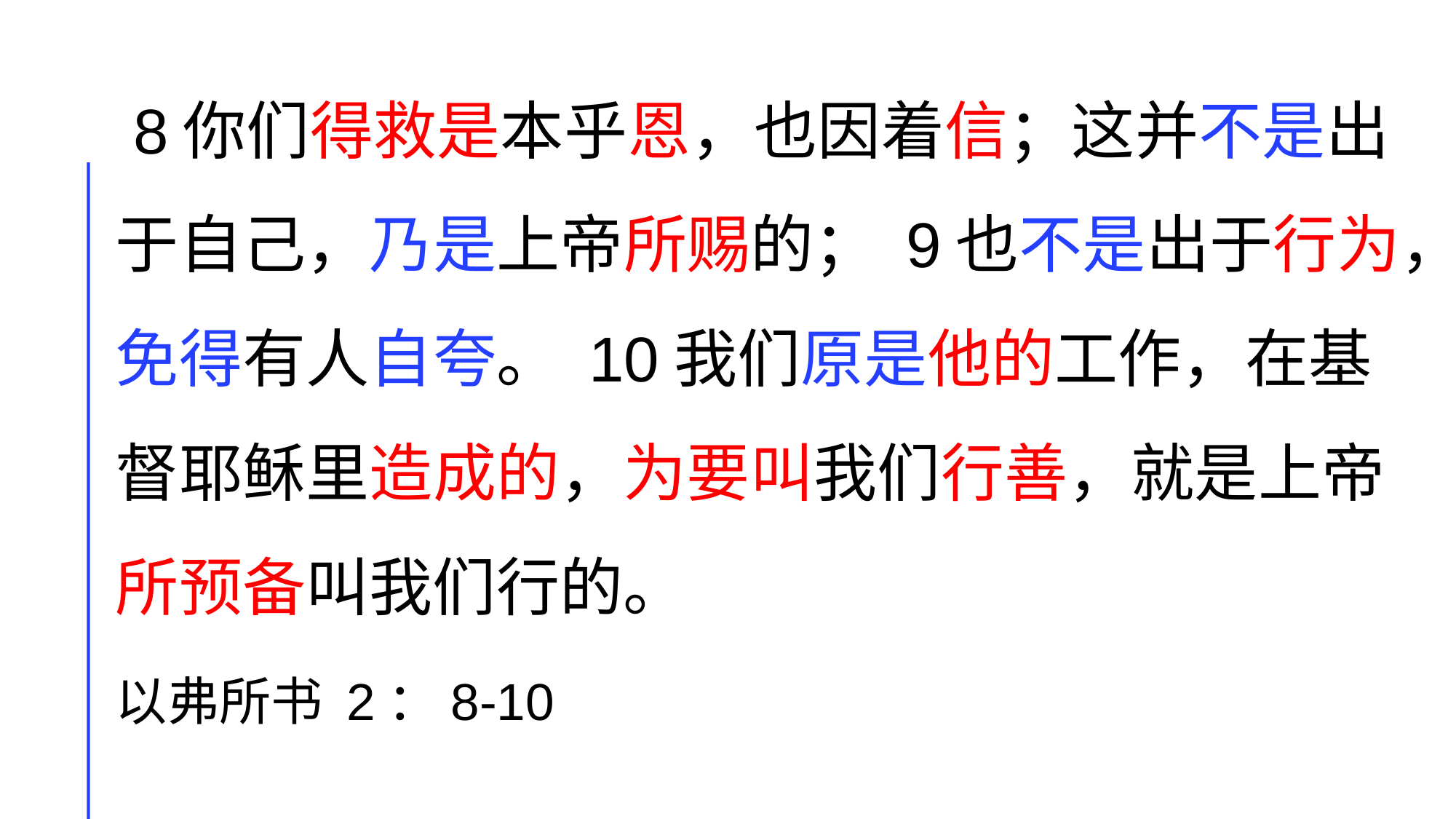

8你们得救是本乎恩，也因着信；这并不是出于自己，乃是上帝所赐的； 9也不是出于行为，免得有人自夸。 10我们原是他的工作，在基督耶稣里造成的，为要叫我们行善，就是上帝所预备叫我们行的。
以弗所书 2：8-10